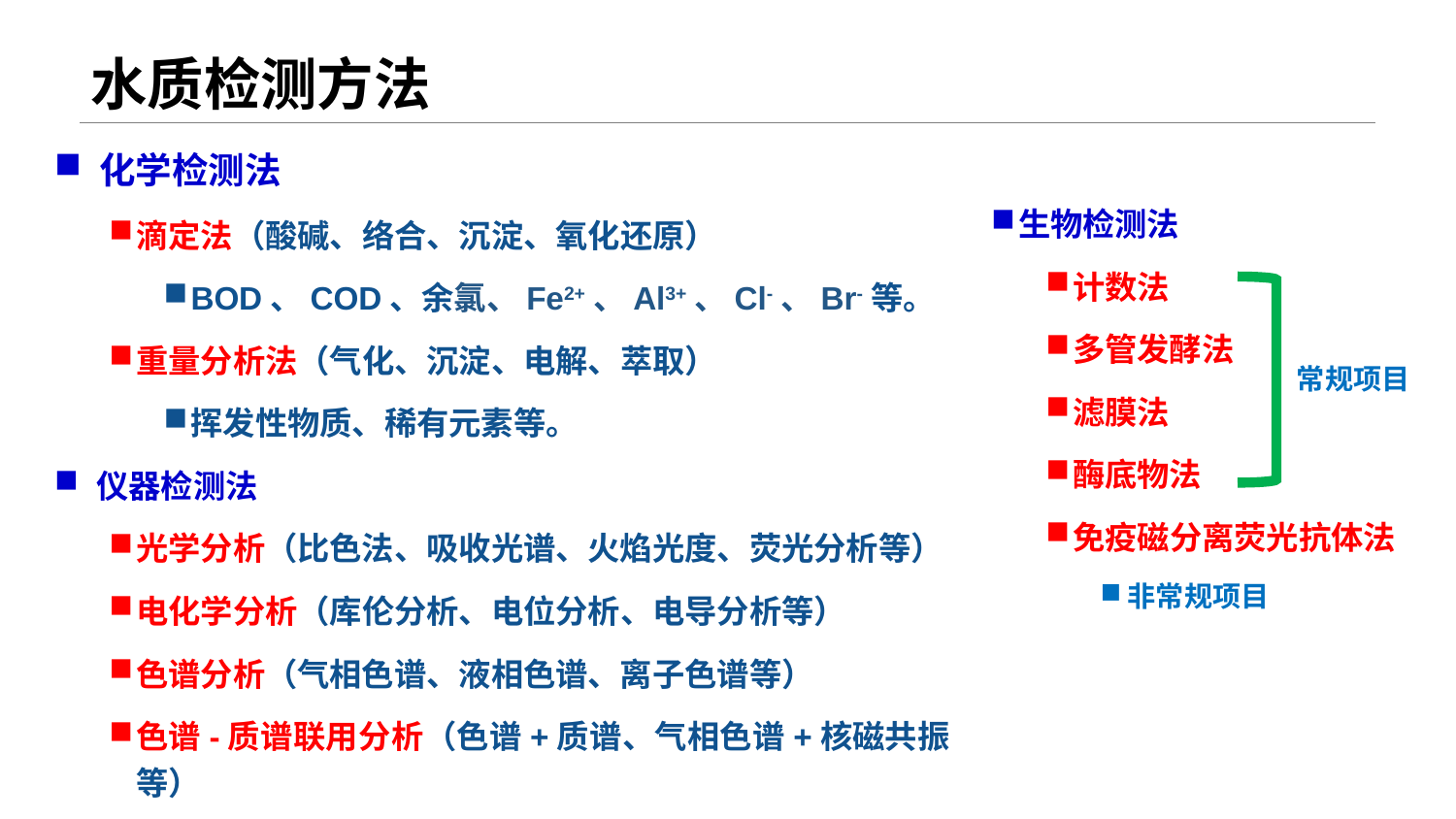

水质检测方法
 化学检测法
滴定法（酸碱、络合、沉淀、氧化还原）
BOD、COD、余氯、Fe2+、Al3+、Cl-、Br-等。
重量分析法（气化、沉淀、电解、萃取）
挥发性物质、稀有元素等。
 仪器检测法
光学分析（比色法、吸收光谱、火焰光度、荧光分析等）
电化学分析（库伦分析、电位分析、电导分析等）
色谱分析（气相色谱、液相色谱、离子色谱等）
色谱-质谱联用分析（色谱+质谱、气相色谱+核磁共振等）
生物检测法
计数法
多管发酵法
滤膜法
酶底物法
免疫磁分离荧光抗体法
非常规项目

常规项目